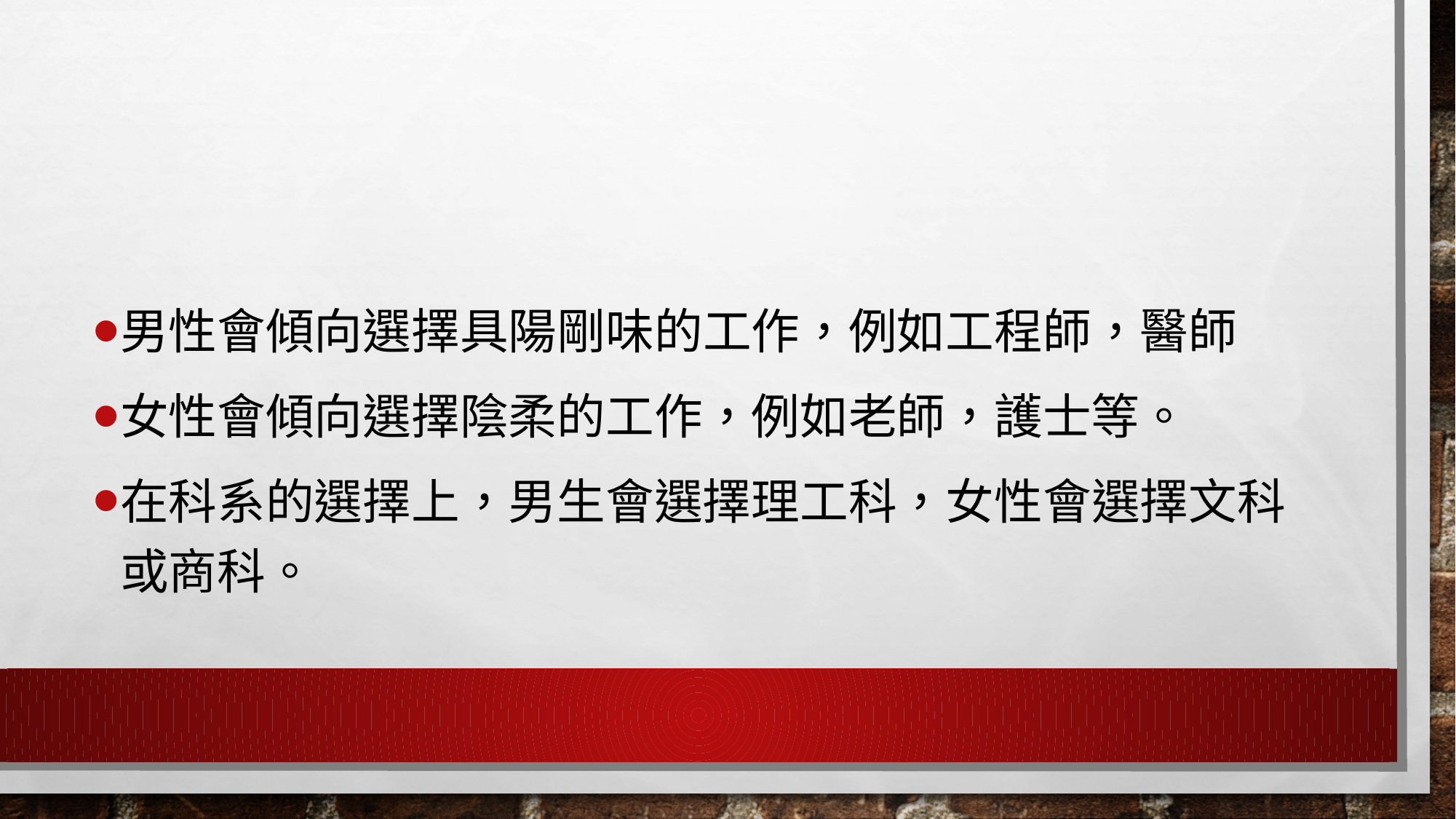

#
男性會傾向選擇具陽剛味的工作，例如工程師，醫師
女性會傾向選擇陰柔的工作，例如老師，護士等。
在科系的選擇上，男生會選擇理工科，女性會選擇文科或商科。